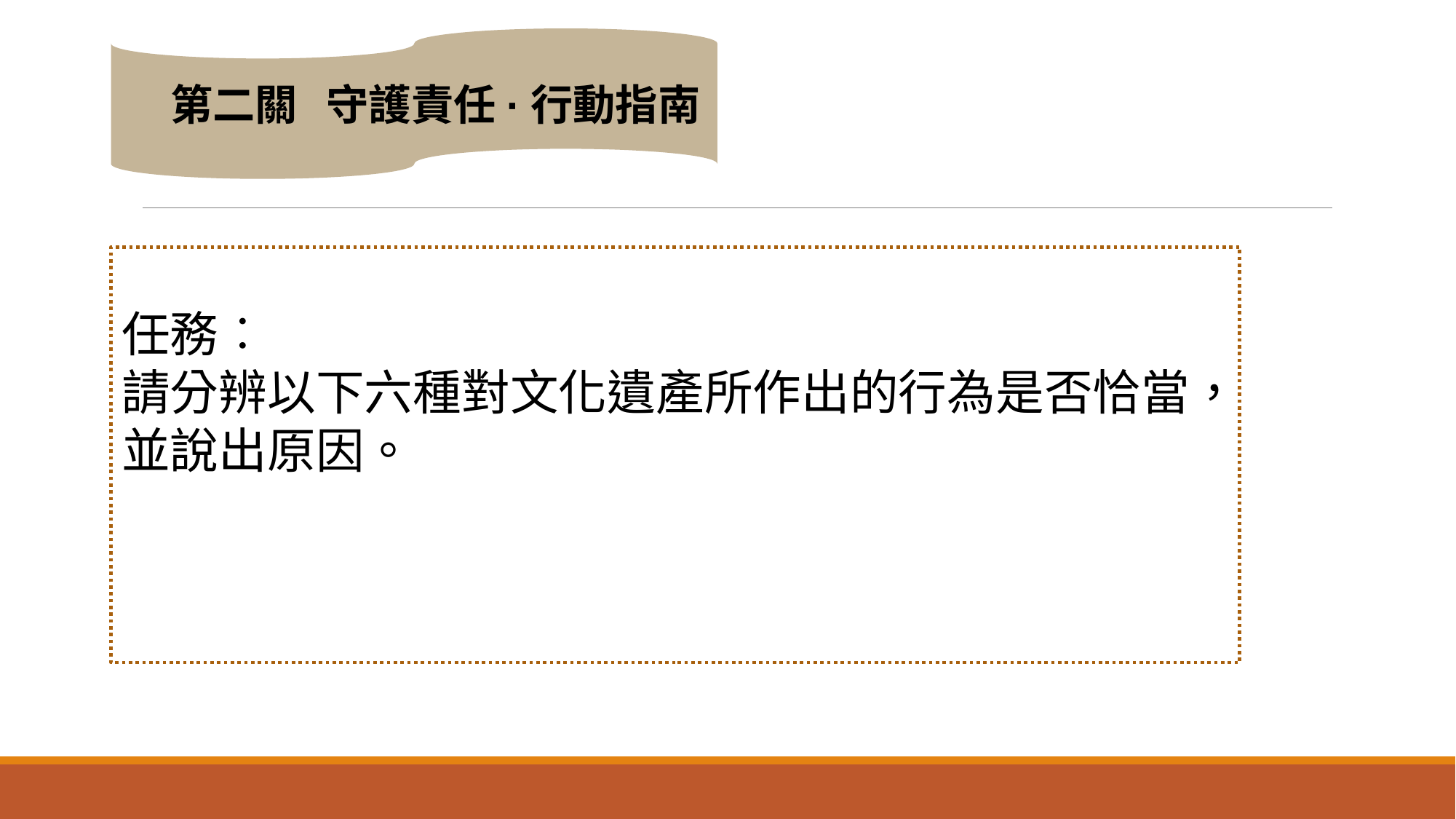

第二關   守護責任·行動指南

任務︰
請分辨以下六種對文化遺產所作出的行為是否恰當，並說出原因。